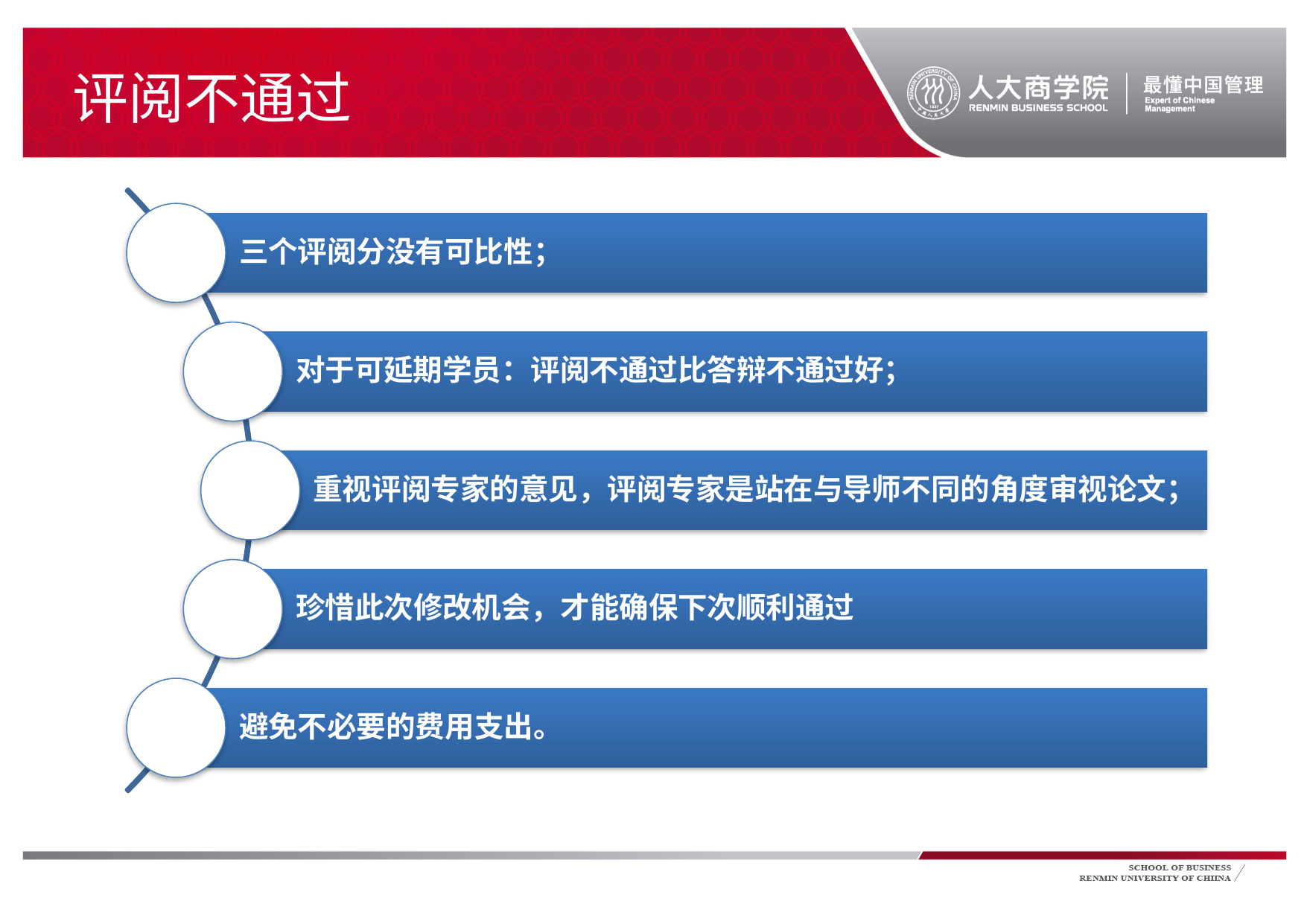

# 评阅不通过
三个评阅分没有可比性；
对于可延期学员：评阅不通过比答辩不通过好；
重视评阅专家的意见，评阅专家是站在与导师不同的角度审视论文；
珍惜此次修改机会，才能确保下次顺利通过
避免不必要的费用支出。